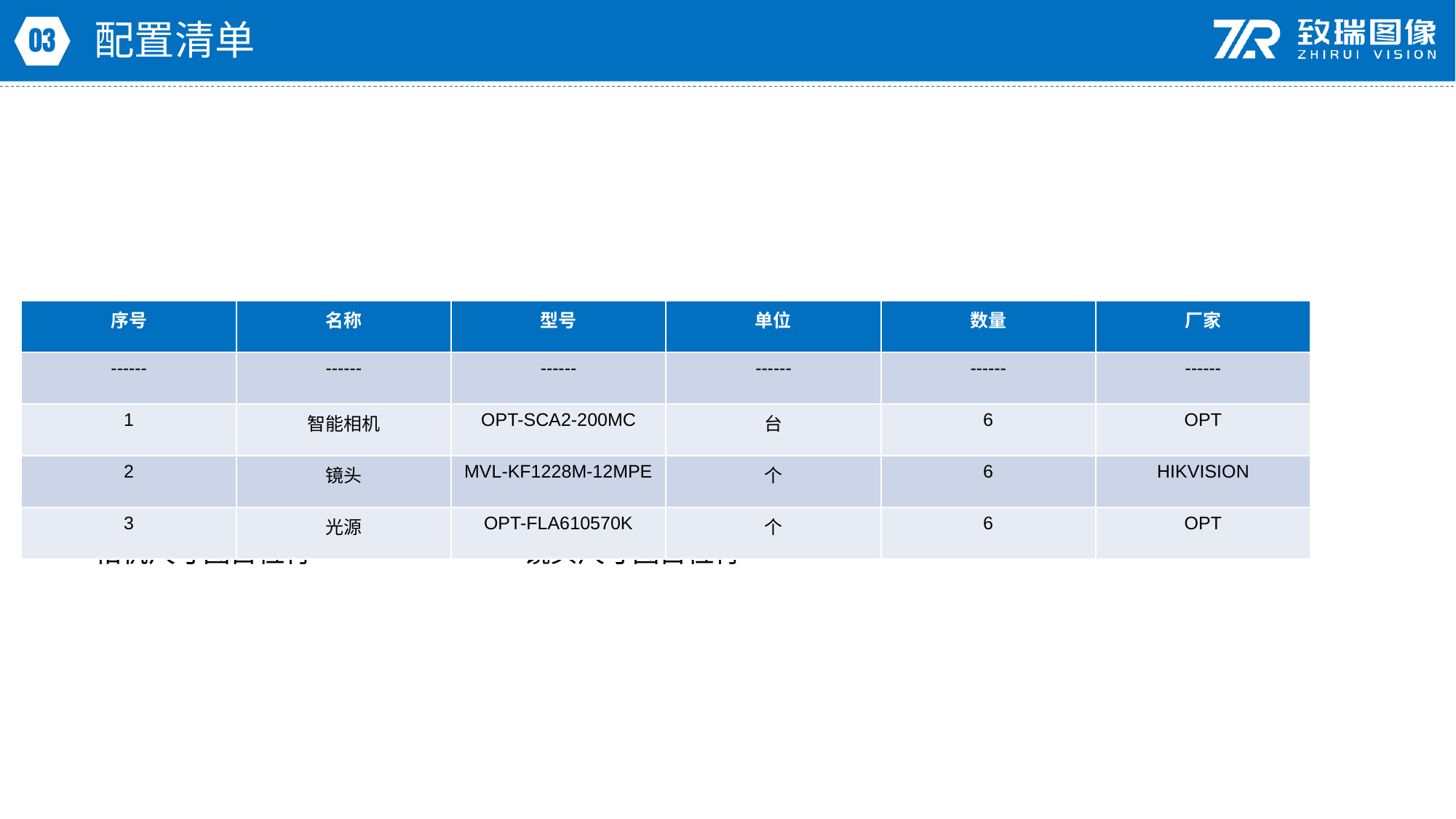

配置清单
03
| 序号 | 名称 | 型号 | 单位 | 数量 | 厂家 |
| --- | --- | --- | --- | --- | --- |
| ------ | ------ | ------ | ------ | ------ | ------ |
| 1 | 智能相机 | OPT-SCA2-200MC | 台 | 6 | OPT |
| 2 | 镜头 | MVL-KF1228M-12MPE | 个 | 6 | HIKVISION |
| 3 | 光源 | OPT-FLA610570K | 个 | 6 | OPT |
光源尺寸图占位符
相机尺寸图占位符
镜头尺寸图占位符